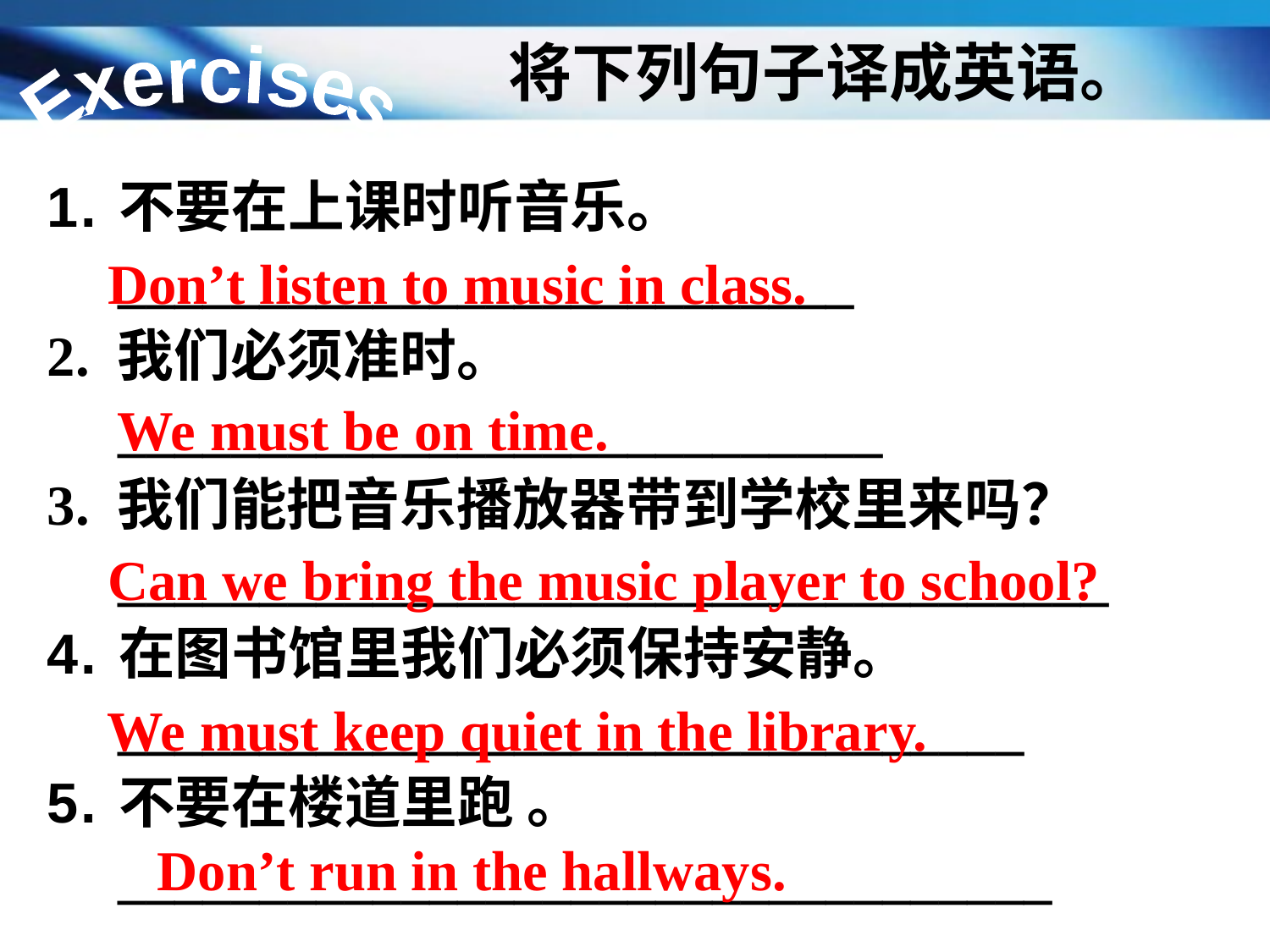

将下列句子译成英语。
Exercises
不要在上课时听音乐。
     __________________________
2. 我们必须准时。
     ___________________________
3. 我们能把音乐播放器带到学校里来吗？
     ___________________________________
在图书馆里我们必须保持安静。
     ________________________________
不要在楼道里跑 。
     _________________________________
Don’t listen to music in class.
We must be on time.
Can we bring the music player to school?
We must keep quiet in the library.
Don’t run in the hallways.